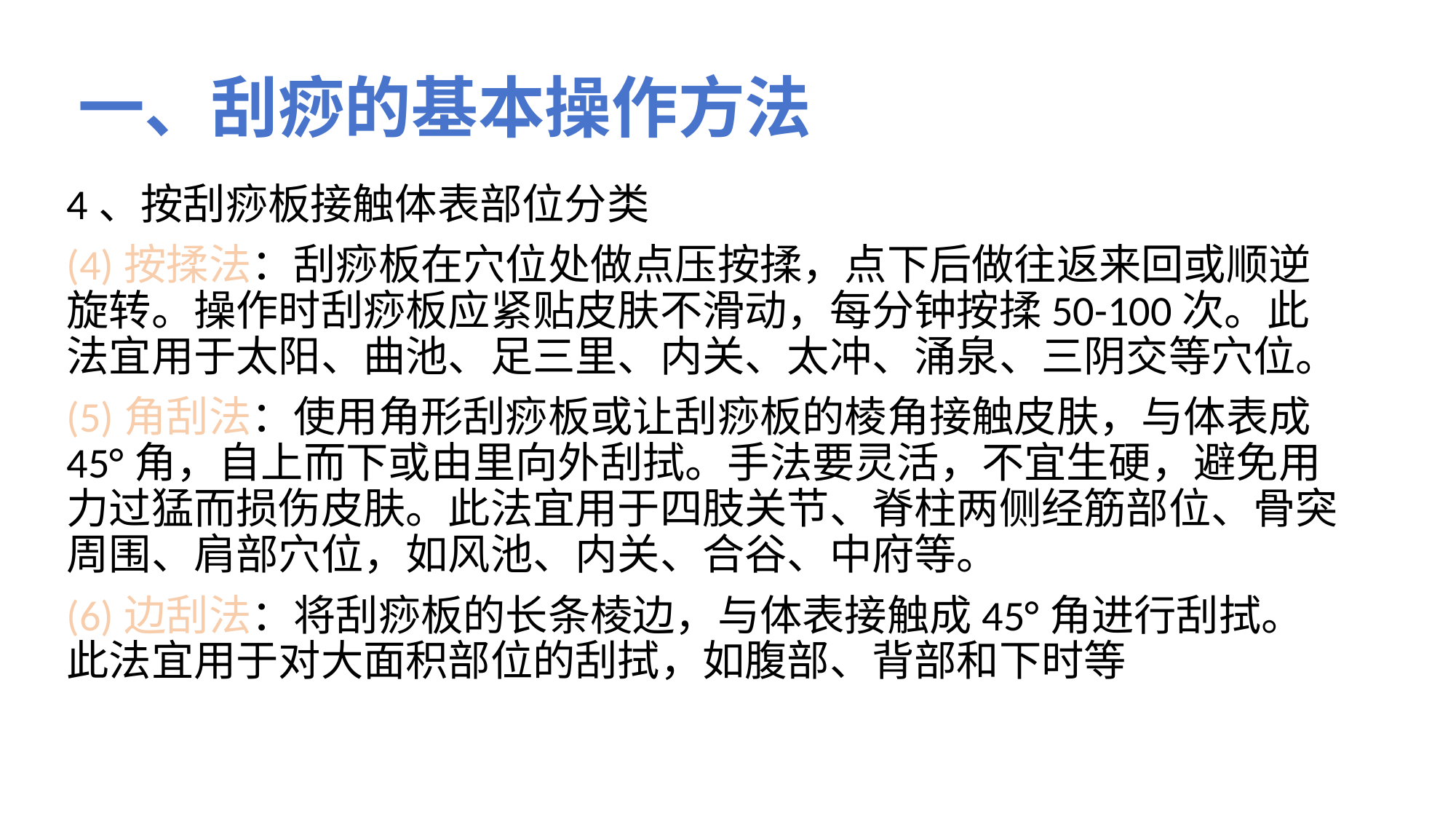

# 一、刮痧的基本操作方法
4、按刮痧板接触体表部位分类
(4)按揉法：刮痧板在穴位处做点压按揉，点下后做往返来回或顺逆旋转。操作时刮痧板应紧贴皮肤不滑动，每分钟按揉50-100次。此法宜用于太阳、曲池、足三里、内关、太冲、涌泉、三阴交等穴位。
(5)角刮法：使用角形刮痧板或让刮痧板的棱角接触皮肤，与体表成45°角，自上而下或由里向外刮拭。手法要灵活，不宜生硬，避免用力过猛而损伤皮肤。此法宜用于四肢关节、脊柱两侧经筋部位、骨突周围、肩部穴位，如风池、内关、合谷、中府等。
(6)边刮法：将刮痧板的长条棱边，与体表接触成45°角进行刮拭。此法宜用于对大面积部位的刮拭，如腹部、背部和下时等